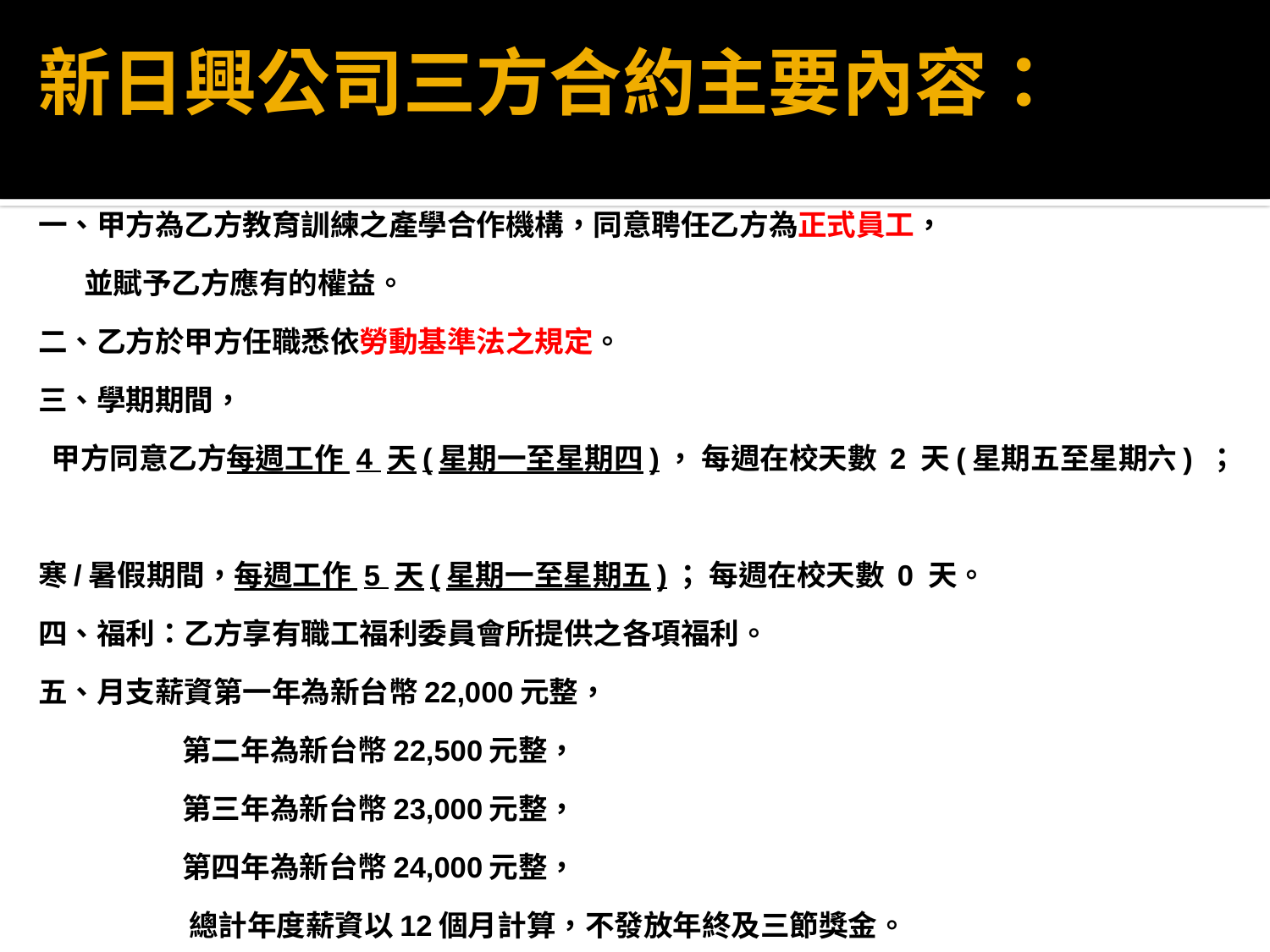

新日興公司三方合約主要內容：
一、甲方為乙方教育訓練之產學合作機構，同意聘任乙方為正式員工，
       並賦予乙方應有的權益。
二、乙方於甲方任職悉依勞動基準法之規定。
三、學期期間，
  甲方同意乙方每週工作 4 天(星期一至星期四)， 每週在校天數 2 天(星期五至星期六) ；
寒/暑假期間，每週工作 5 天(星期一至星期五)； 每週在校天數 0 天。
四、福利：乙方享有職工福利委員會所提供之各項福利。
五、月支薪資第一年為新台幣22,000元整，
                      第二年為新台幣22,500元整，
                      第三年為新台幣23,000元整，
                      第四年為新台幣24,000元整，
                       總計年度薪資以12個月計算，不發放年終及三節獎金。
The End
Thank you
13